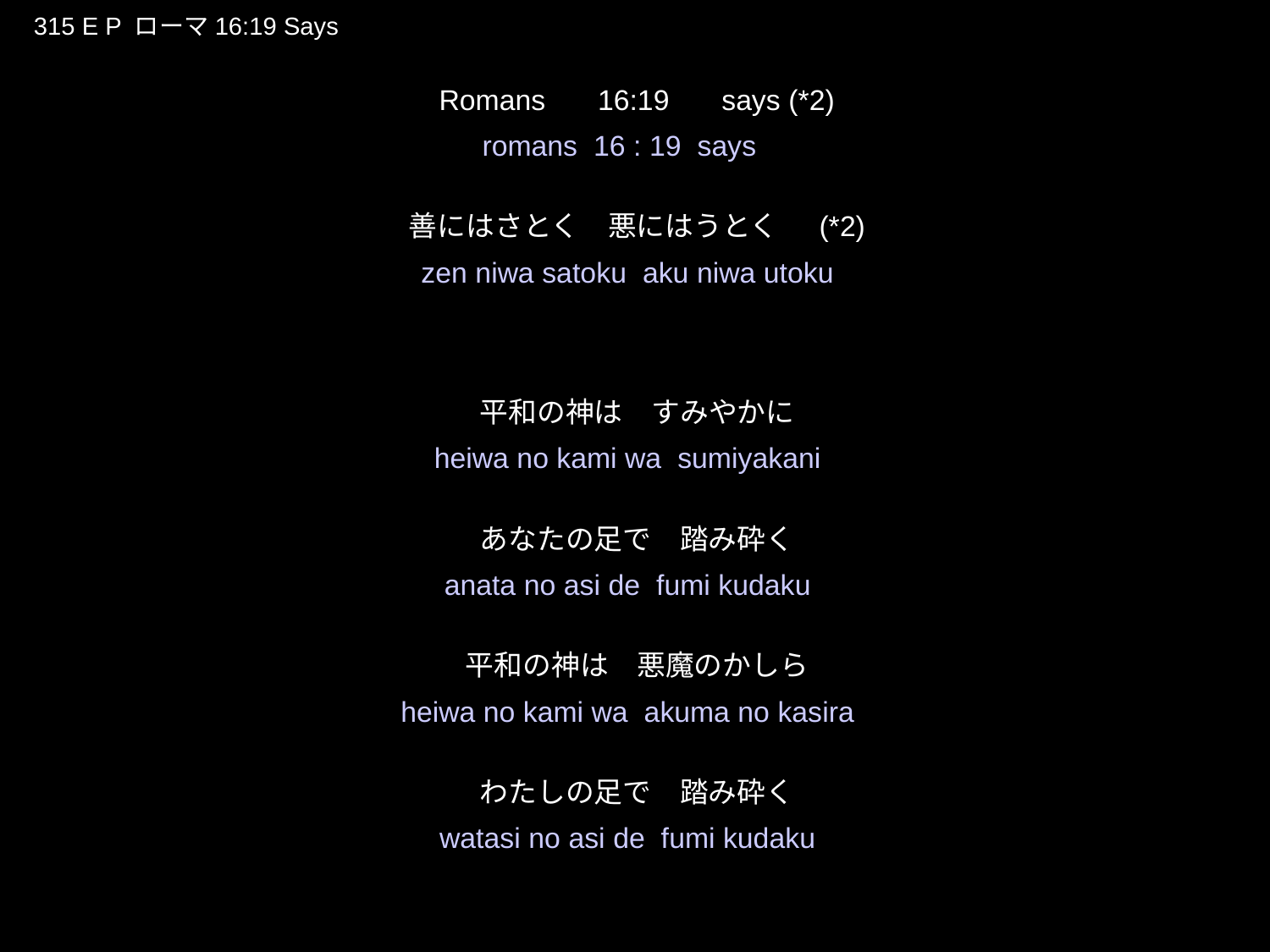

ろーま
★P
315 E P ローマ16:19 Says
Romans　16:19　says (*2)
善にはさとく　悪にはうとく　(*2)
平和の神は　すみやかに
あなたの足で　踏み砕く
平和の神は　悪魔のかしら
わたしの足で　踏み砕く
★３
romans  16 : 19  says
zen niwa satoku  aku niwa utoku
heiwa no kami wa  sumiyakani
anata no asi de  fumi kudaku
heiwa no kami wa  akuma no kasira
watasi no asi de  fumi kudaku